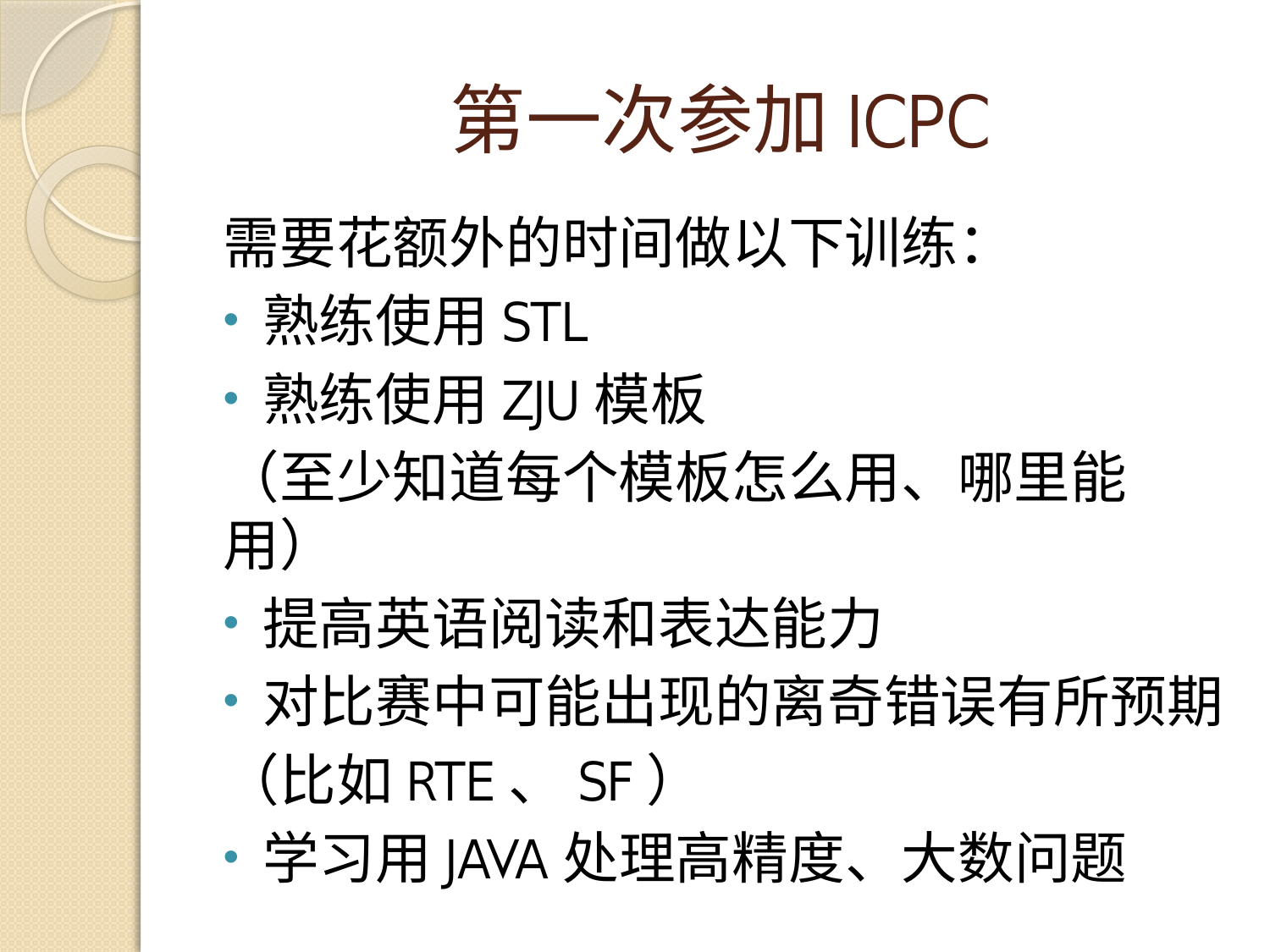

# 第一次参加ICPC
需要花额外的时间做以下训练：
熟练使用STL
熟练使用ZJU模板
（至少知道每个模板怎么用、哪里能用）
提高英语阅读和表达能力
对比赛中可能出现的离奇错误有所预期
（比如RTE、SF）
学习用JAVA处理高精度、大数问题